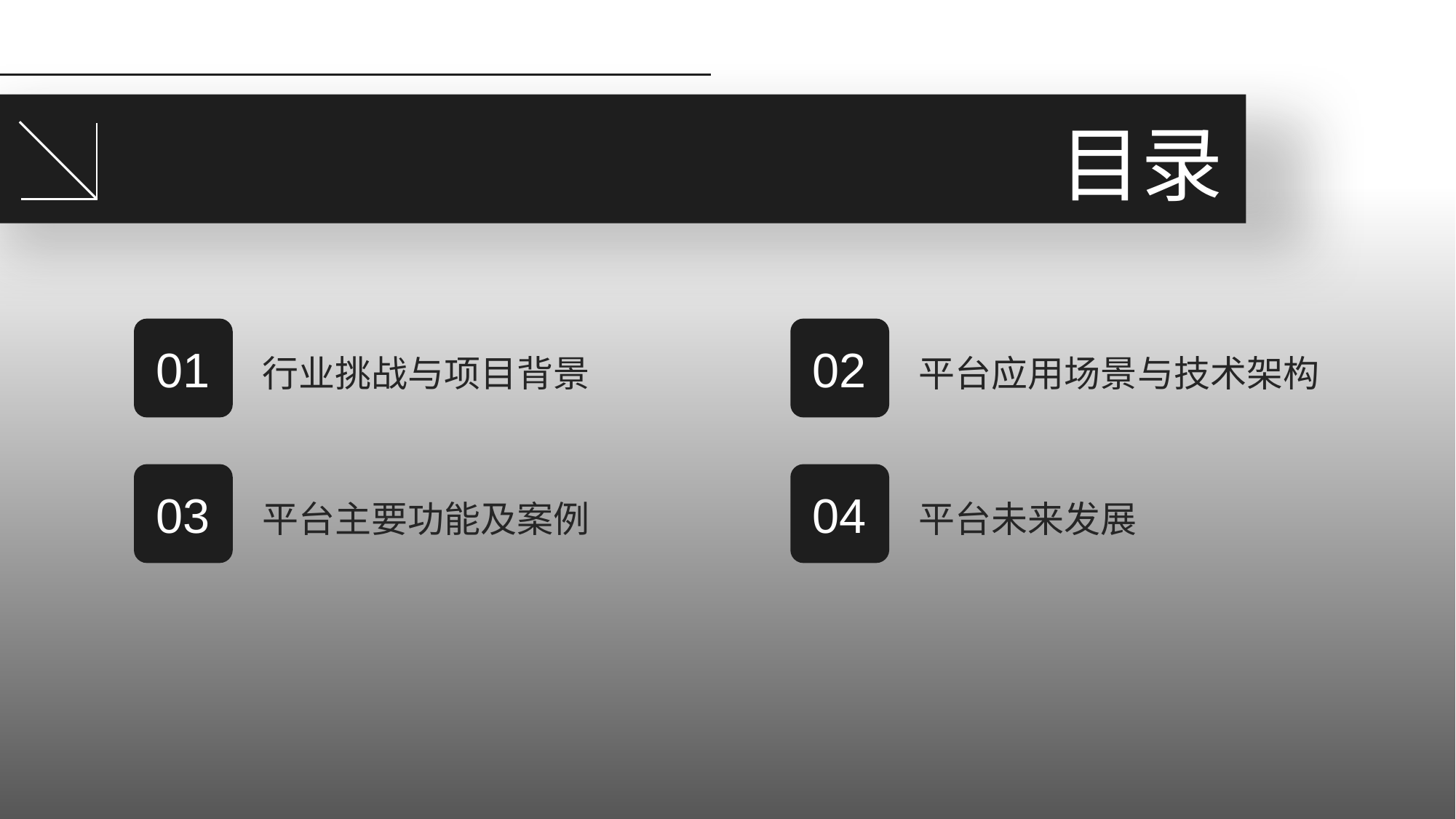

目录

行业挑战与项目背景
平台应用场景与技术架构
01
02

平台主要功能及案例
平台未来发展
03
04